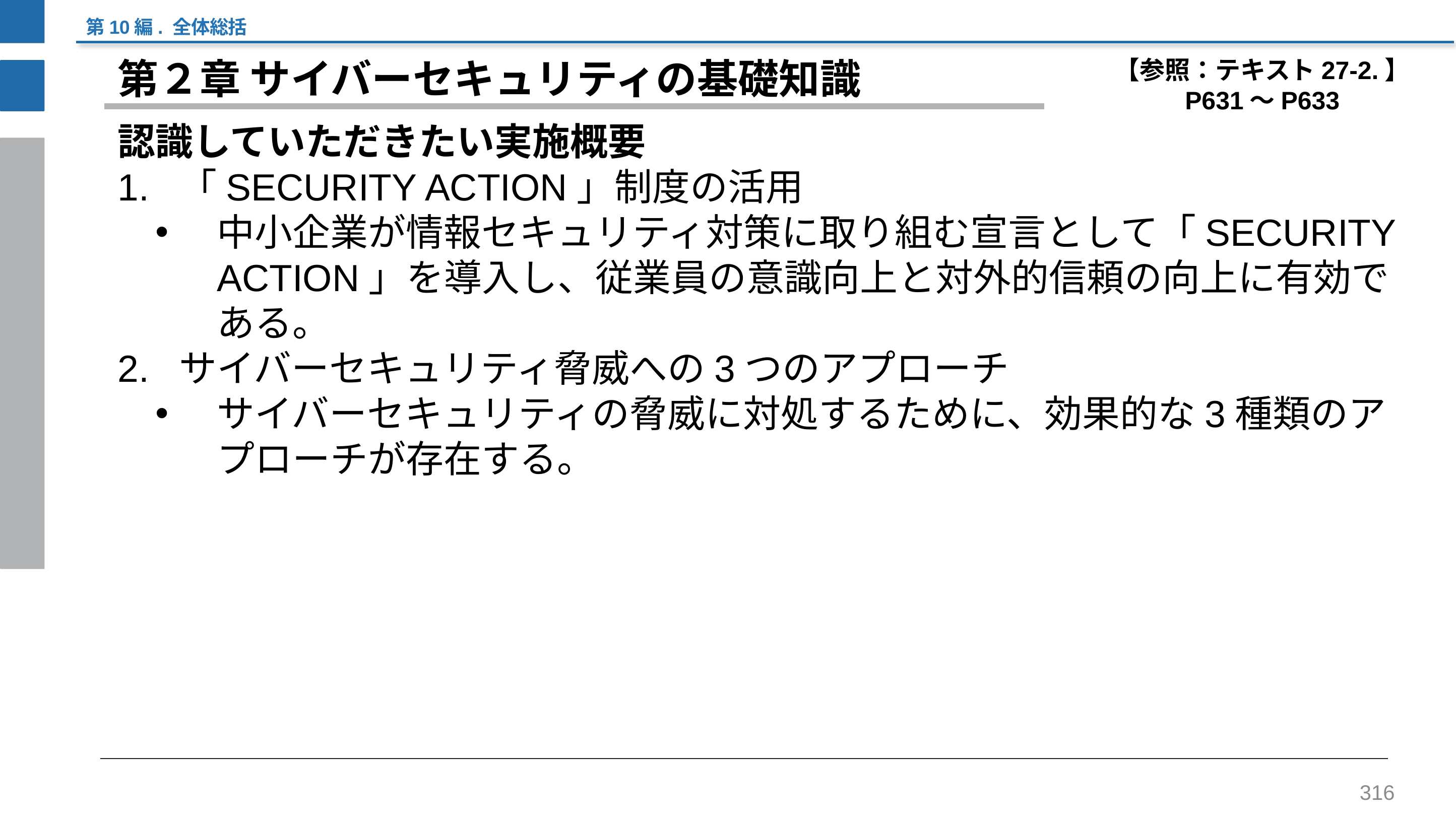

第10編. 全体総括
【参照：テキスト27-2.】
P631～P633
第２章 サイバーセキュリティの基礎知識
認識していただきたい実施概要
「SECURITY ACTION」制度の活用
中小企業が情報セキュリティ対策に取り組む宣言として「SECURITY ACTION」を導入し、従業員の意識向上と対外的信頼の向上に有効である。
サイバーセキュリティ脅威への3つのアプローチ
サイバーセキュリティの脅威に対処するために、効果的な3種類のアプローチが存在する。
316